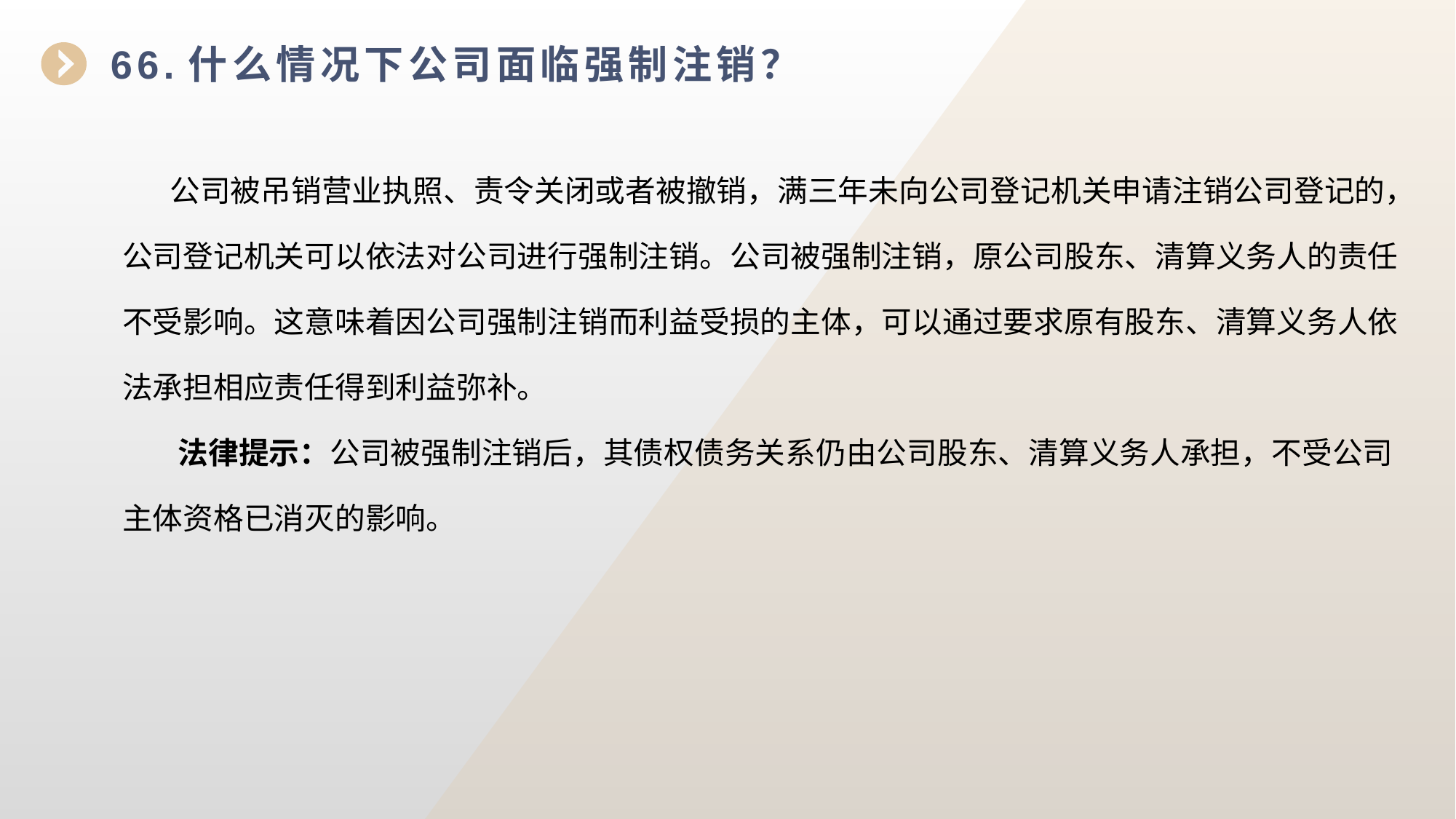

66.什么情况下公司面临强制注销？

      公司被吊销营业执照、责令关闭或者被撤销，满三年未向公司登记机关申请注销公司登记的，公司登记机关可以依法对公司进行强制注销。公司被强制注销，原公司股东、清算义务人的责任不受影响。这意味着因公司强制注销而利益受损的主体，可以通过要求原有股东、清算义务人依法承担相应责任得到利益弥补。
       法律提示：公司被强制注销后，其债权债务关系仍由公司股东、清算义务人承担，不受公司主体资格已消灭的影响。